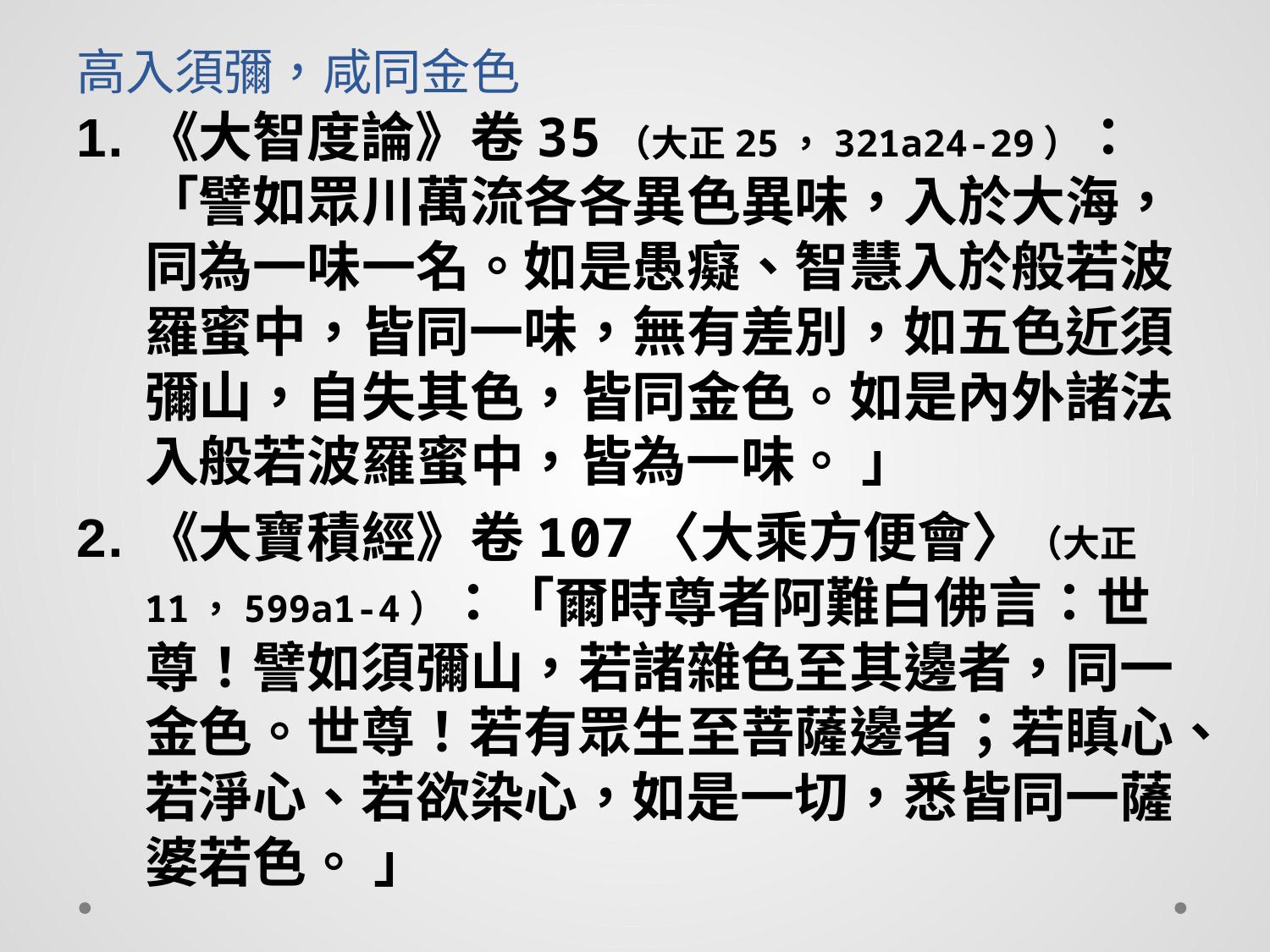

# 高入須彌，咸同金色
《大智度論》卷35（大正25，321a24-29）：「譬如眾川萬流各各異色異味，入於大海，同為一味一名。如是愚癡、智慧入於般若波羅蜜中，皆同一味，無有差別，如五色近須彌山，自失其色，皆同金色。如是內外諸法入般若波羅蜜中，皆為一味。 」
《大寶積經》卷107〈大乘方便會〉（大正11，599a1-4）：「爾時尊者阿難白佛言：世尊！譬如須彌山，若諸雜色至其邊者，同一金色。世尊！若有眾生至菩薩邊者；若瞋心、若淨心、若欲染心，如是一切，悉皆同一薩婆若色。 」